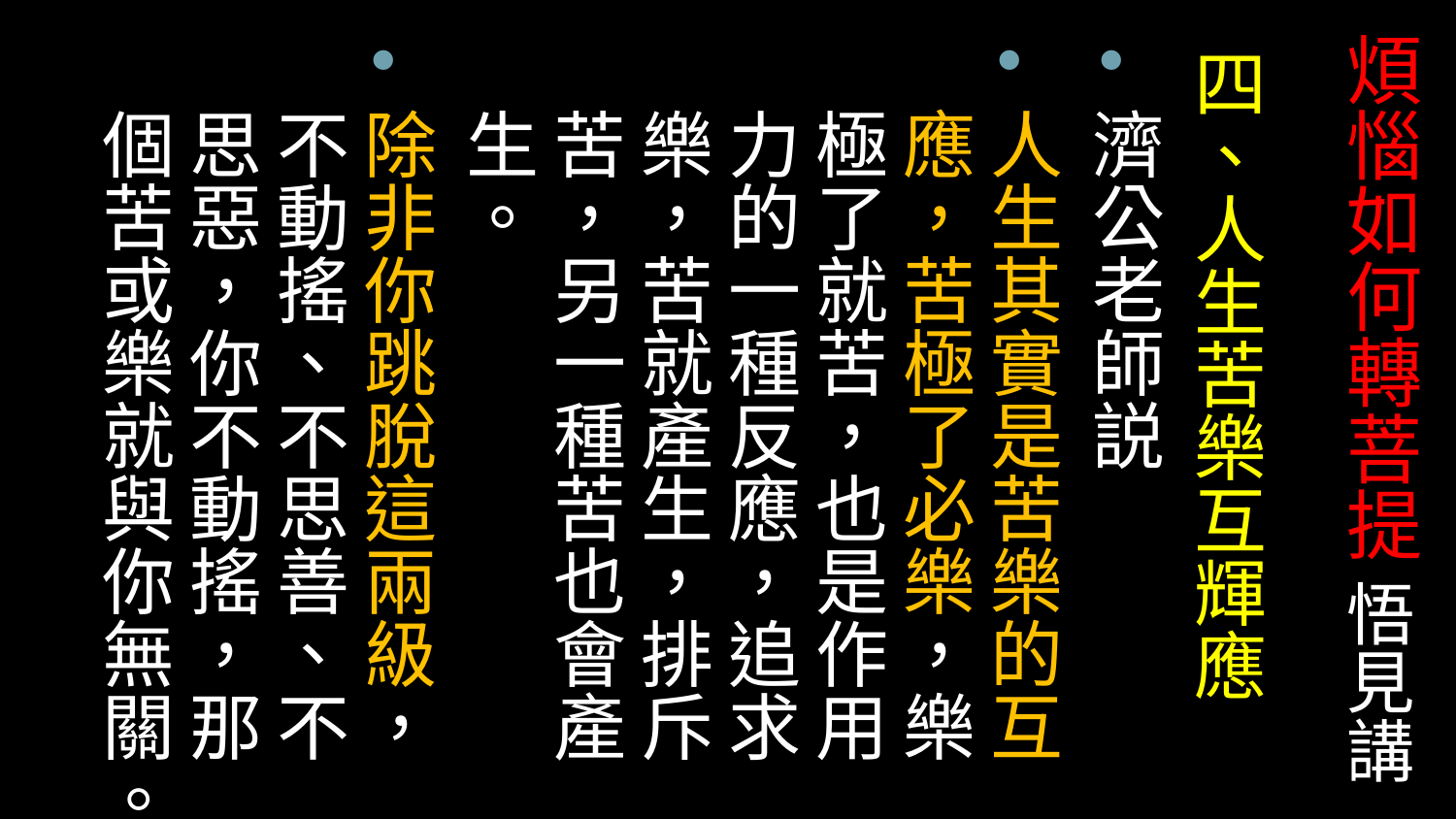

# 煩惱如何轉菩提 悟見講
四、人生苦樂互輝應
濟公老師説
人生其實是苦樂的互應，苦極了必樂，樂極了就苦，也是作用力的一種反應，追求樂，苦就產生，排斥苦，另一種苦也會產生。
除非你跳脫這兩級，不動搖、不思善、不思惡，你不動搖，那個苦或樂就與你無關。